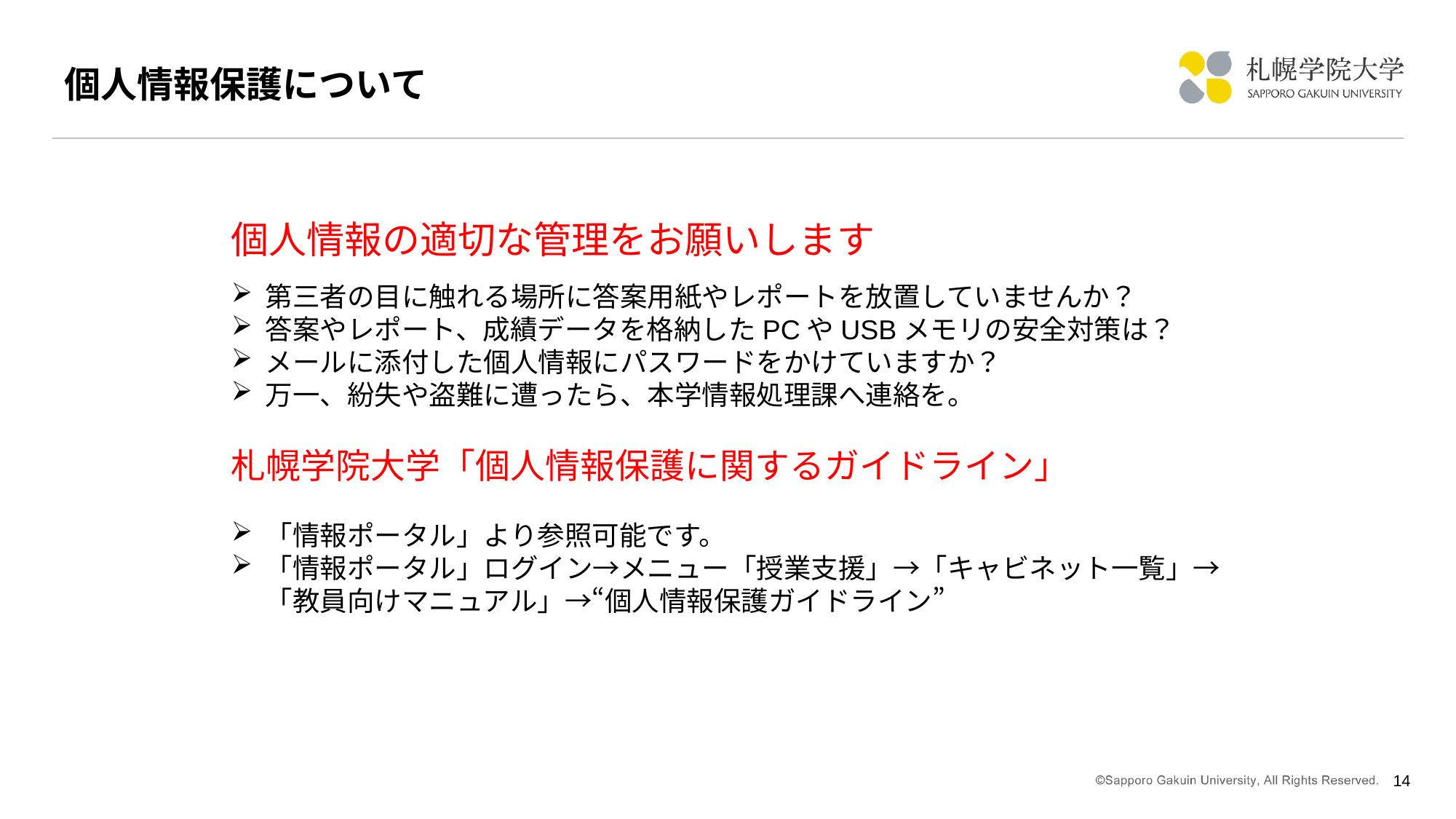

# 個人情報保護について
個人情報の適切な管理をお願いします

第三者の目に触れる場所に答案用紙やレポートを放置していませんか？
答案やレポート、成績データを格納したPCやUSBメモリの安全対策は？
メールに添付した個人情報にパスワードをかけていますか？
万一、紛失や盗難に遭ったら、本学情報処理課へ連絡を。

札幌学院大学「個人情報保護に関するガイドライン」

「情報ポータル」より参照可能です。
「情報ポータル」ログイン→メニュー「授業支援」→「キャビネット一覧」→「教員向けマニュアル」→“個人情報保護ガイドライン”

14